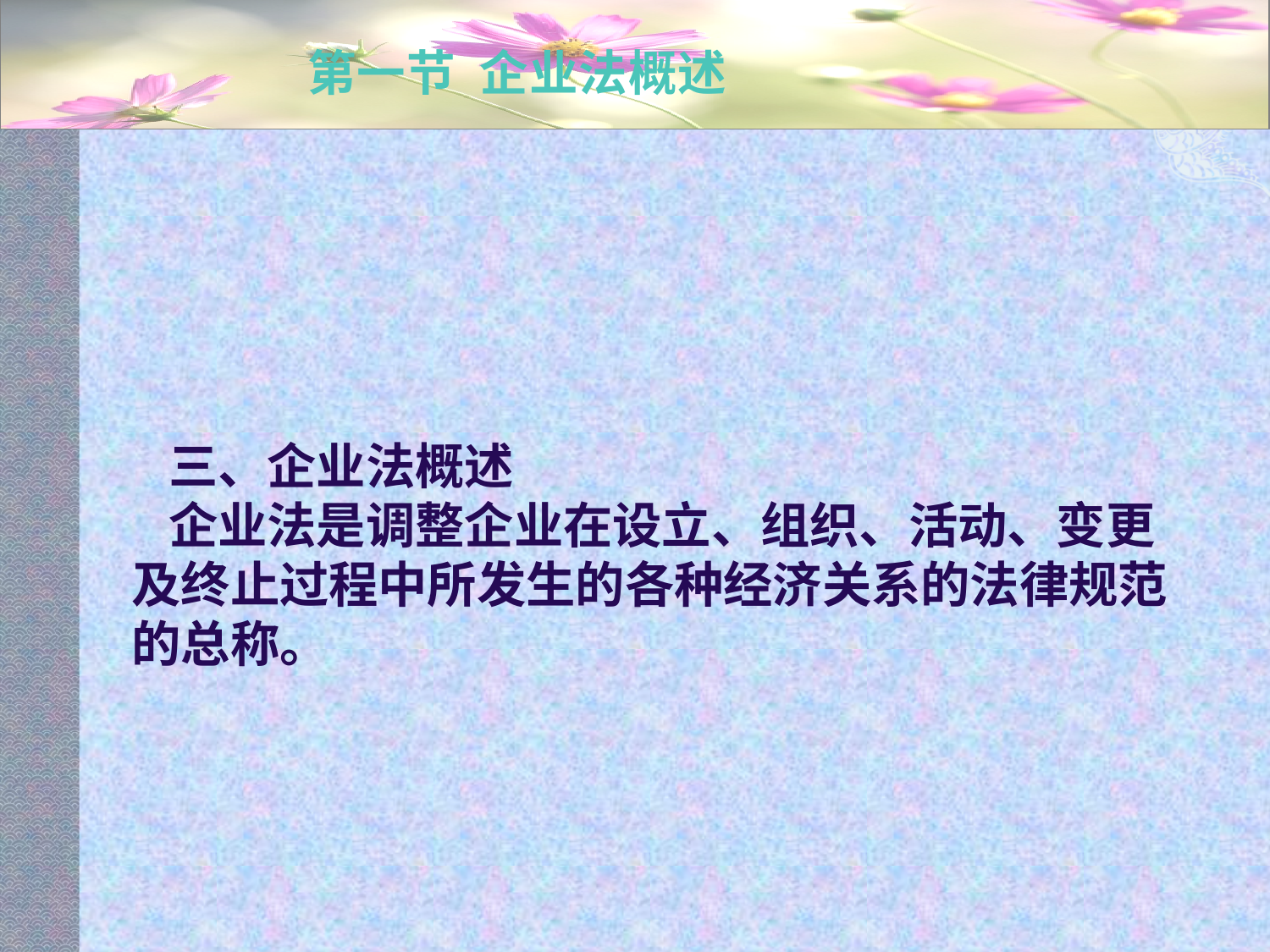

# 第一节  企业法概述
三、企业法概述
企业法是调整企业在设立、组织、活动、变更及终止过程中所发生的各种经济关系的法律规范的总称。